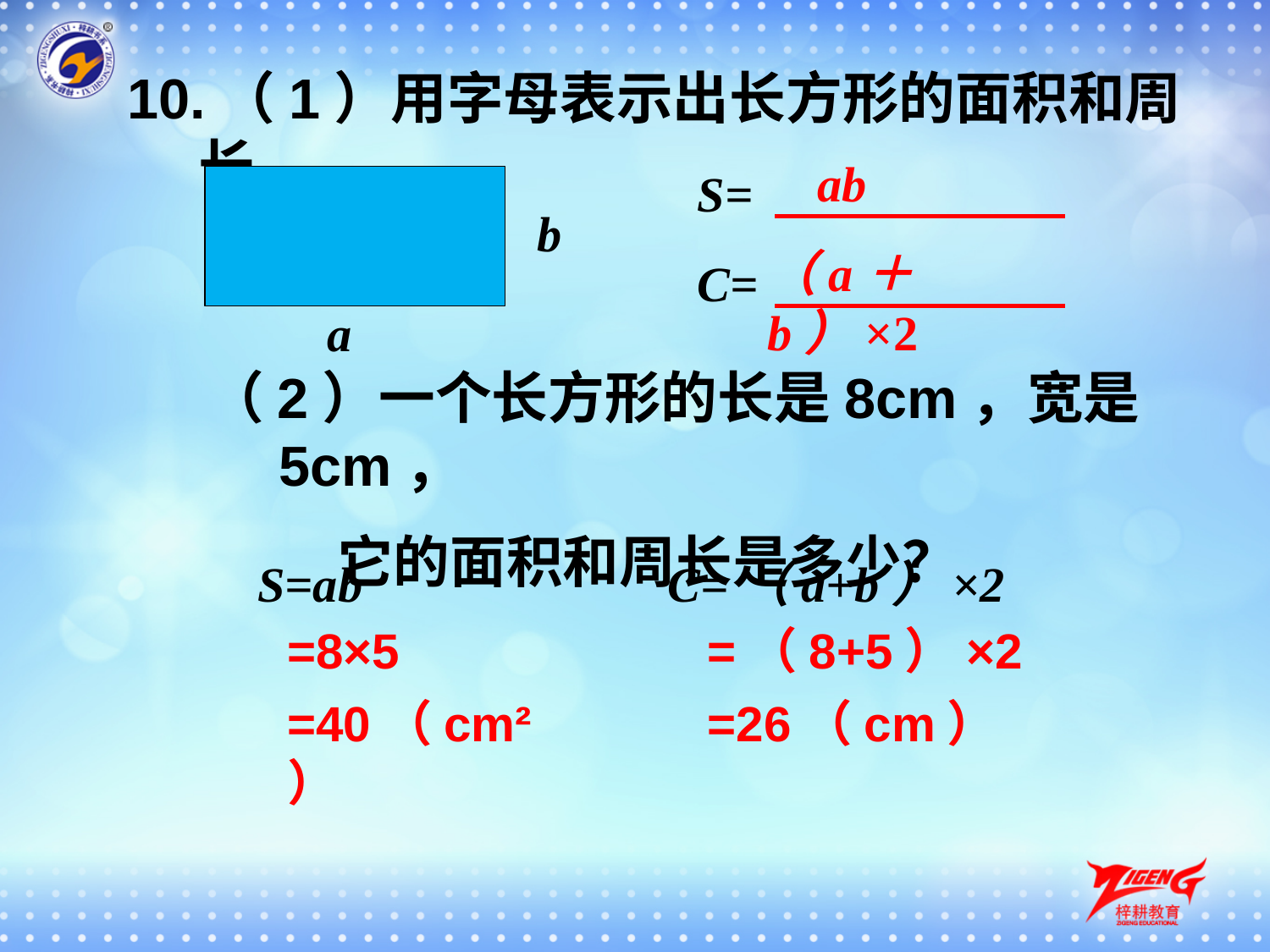

10.（1）用字母表示出长方形的面积和周长。
ab
S=

b
（a＋b）×2
C=
a
（2）一个长方形的长是8cm，宽是5cm，
         它的面积和周长是多少？
S=ab
C=（a+b）×2
=8×5
=（8+5）×2
=40（cm²）
=26（cm）